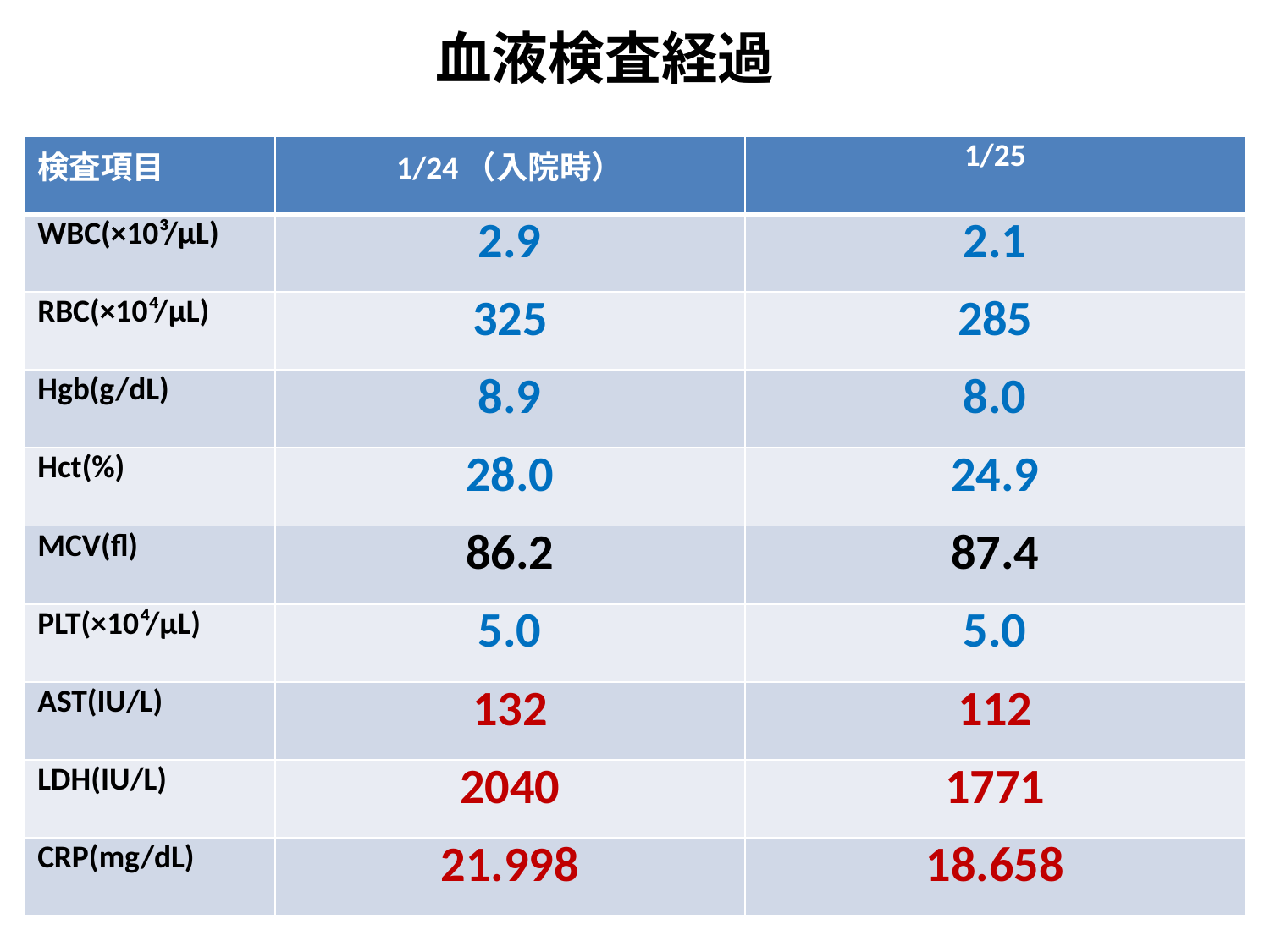

血液検査経過
| 検査項目 | 1/24（入院時） | 1/25 |
| --- | --- | --- |
| WBC(×10³/μL) | 2.9 | 2.1 |
| RBC(×10⁴/μL) | 325 | 285 |
| Hgb(g/dL) | 8.9 | 8.0 |
| Hct(%) | 28.0 | 24.9 |
| MCV(fl) | 86.2 | 87.4 |
| PLT(×10⁴/μL) | 5.0 | 5.0 |
| AST(IU/L) | 132 | 112 |
| LDH(IU/L) | 2040 | 1771 |
| CRP(mg/dL) | 21.998 | 18.658 |